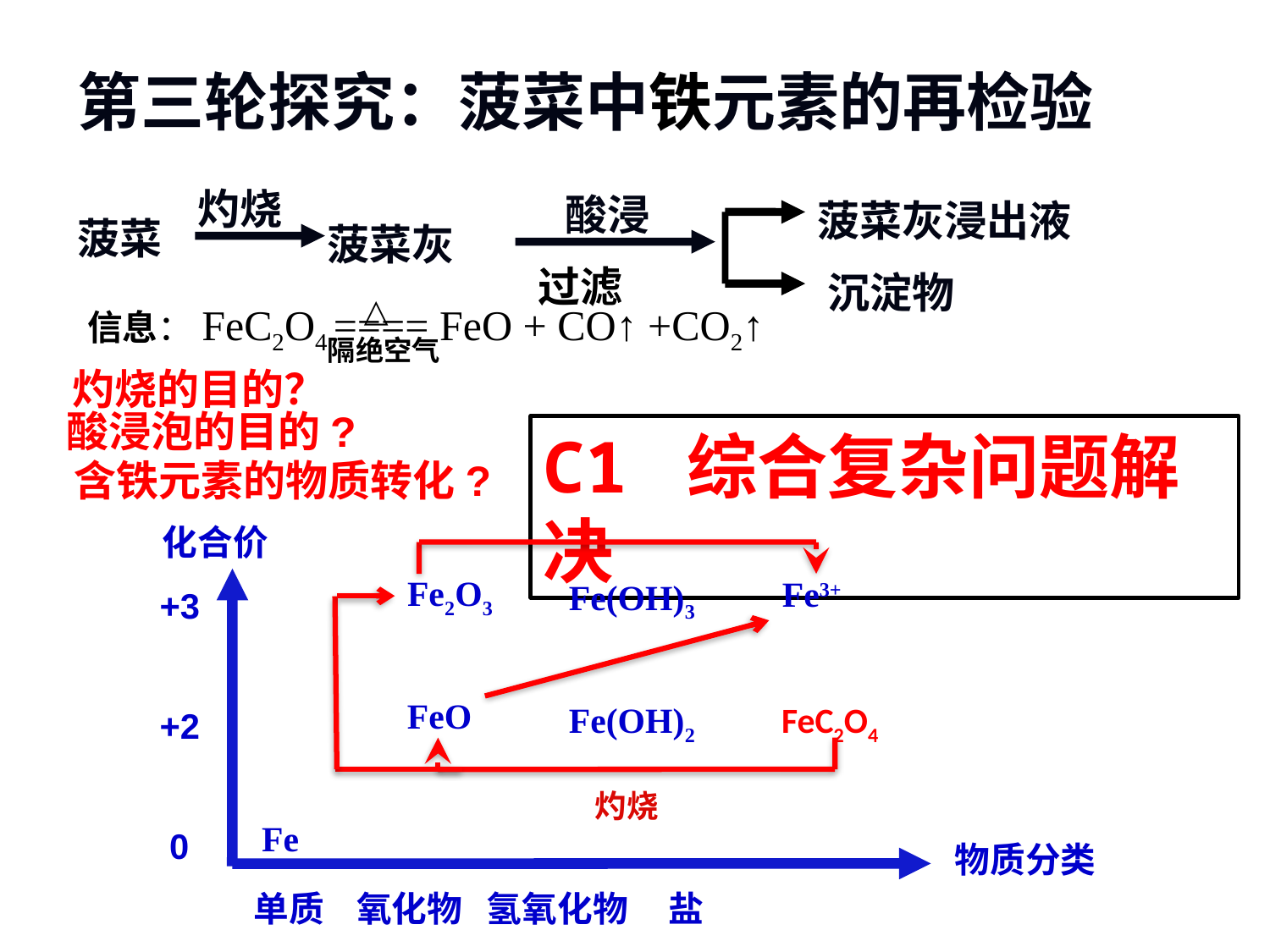

第三轮探究：菠菜中铁元素的再检验

灼烧
  酸浸
菠菜灰浸出液
菠菜
菠菜灰

过滤
沉淀物

信息：FeC2O4 ==== FeO + CO↑ +CO2↑
△
灼烧的目的？
酸浸泡的目的?
含铁元素的物质转化?
隔绝空气
C1 综合复杂问题解决
化合价
Fe2O3
Fe3+
FeC2O4

+3

+2

 0
Fe(OH)3
Fe(OH)2
FeO
Fe
物质分类

单质    氧化物   氢氧化物     盐

灼烧